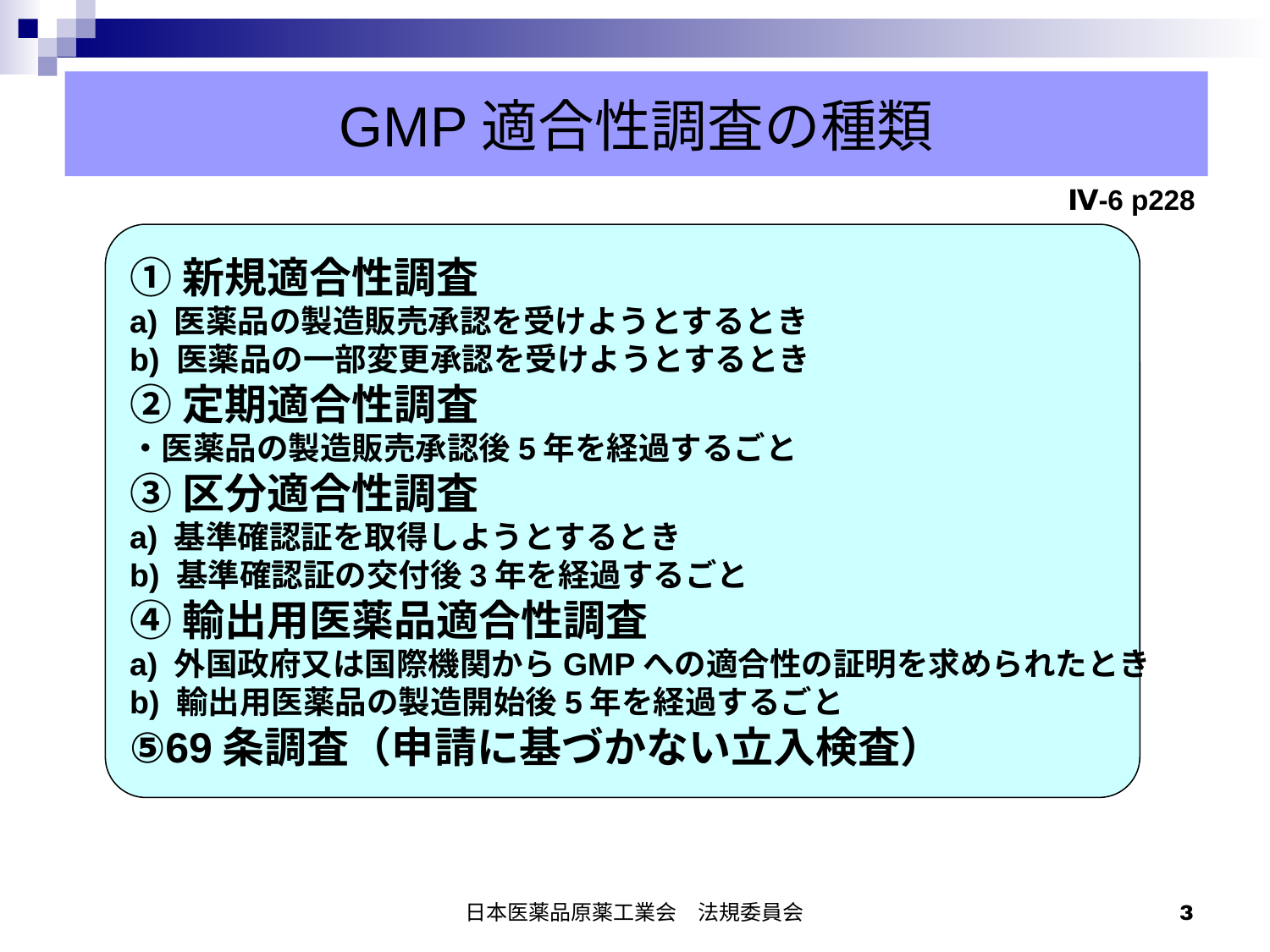

GMP適合性調査の種類
Ⅳ-6 p228
①新規適合性調査
a) 医薬品の製造販売承認を受けようとするとき
b) 医薬品の一部変更承認を受けようとするとき
②定期適合性調査
・医薬品の製造販売承認後5年を経過するごと
③区分適合性調査
a) 基準確認証を取得しようとするとき
b) 基準確認証の交付後3年を経過するごと
④輸出用医薬品適合性調査
a) 外国政府又は国際機関からGMPへの適合性の証明を求められたとき
b) 輸出用医薬品の製造開始後5年を経過するごと
⑤69条調査（申請に基づかない立入検査）
日本医薬品原薬工業会　法規委員会
3